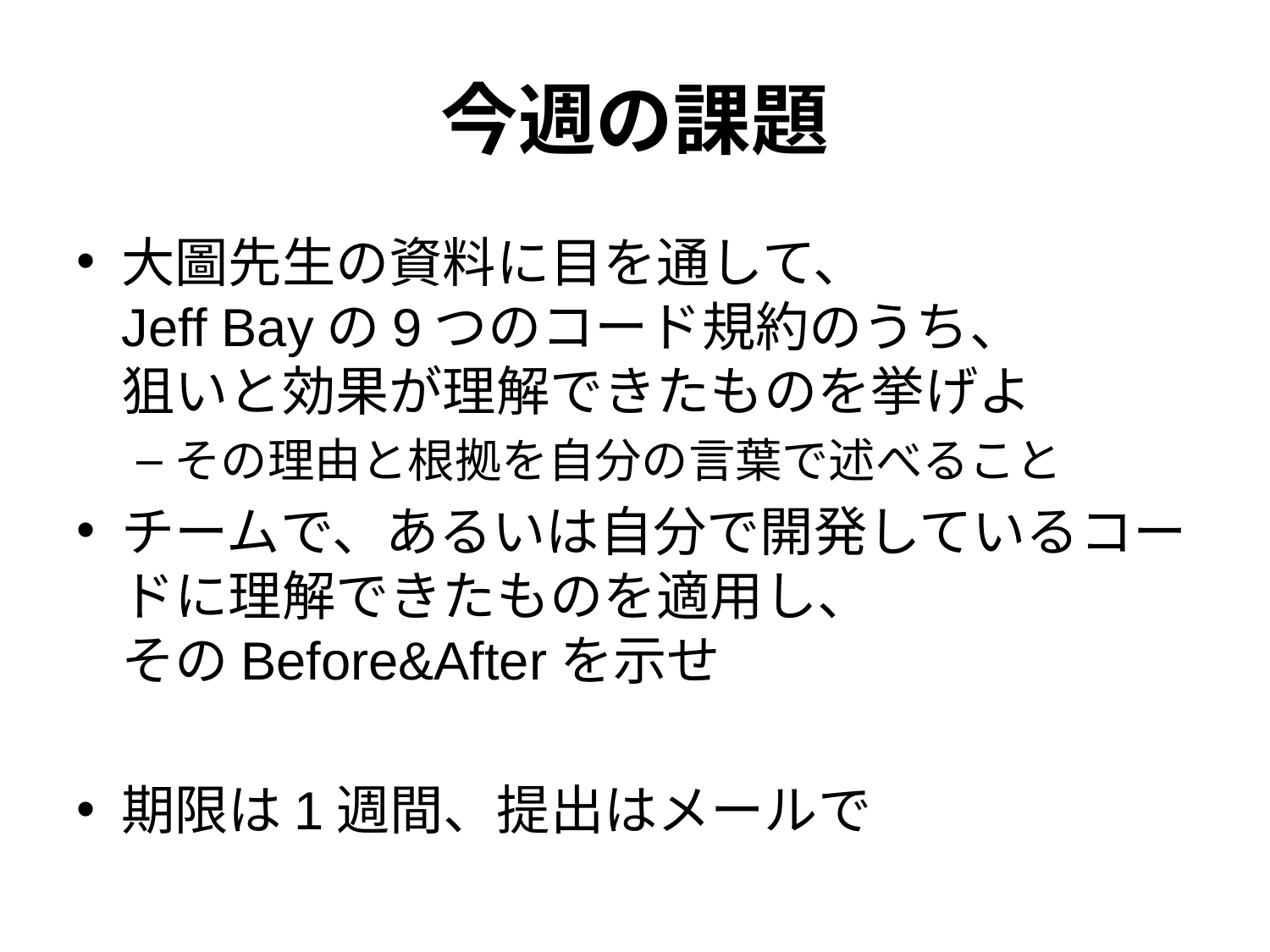

# 今週の課題
大圖先生の資料に目を通して、
Jeff Bayの9つのコード規約のうち、
狙いと効果が理解できたものを挙げよ
その理由と根拠を自分の言葉で述べること
チームで、あるいは自分で開発しているコードに理解できたものを適用し、
そのBefore&Afterを示せ

期限は1週間、提出はメールで